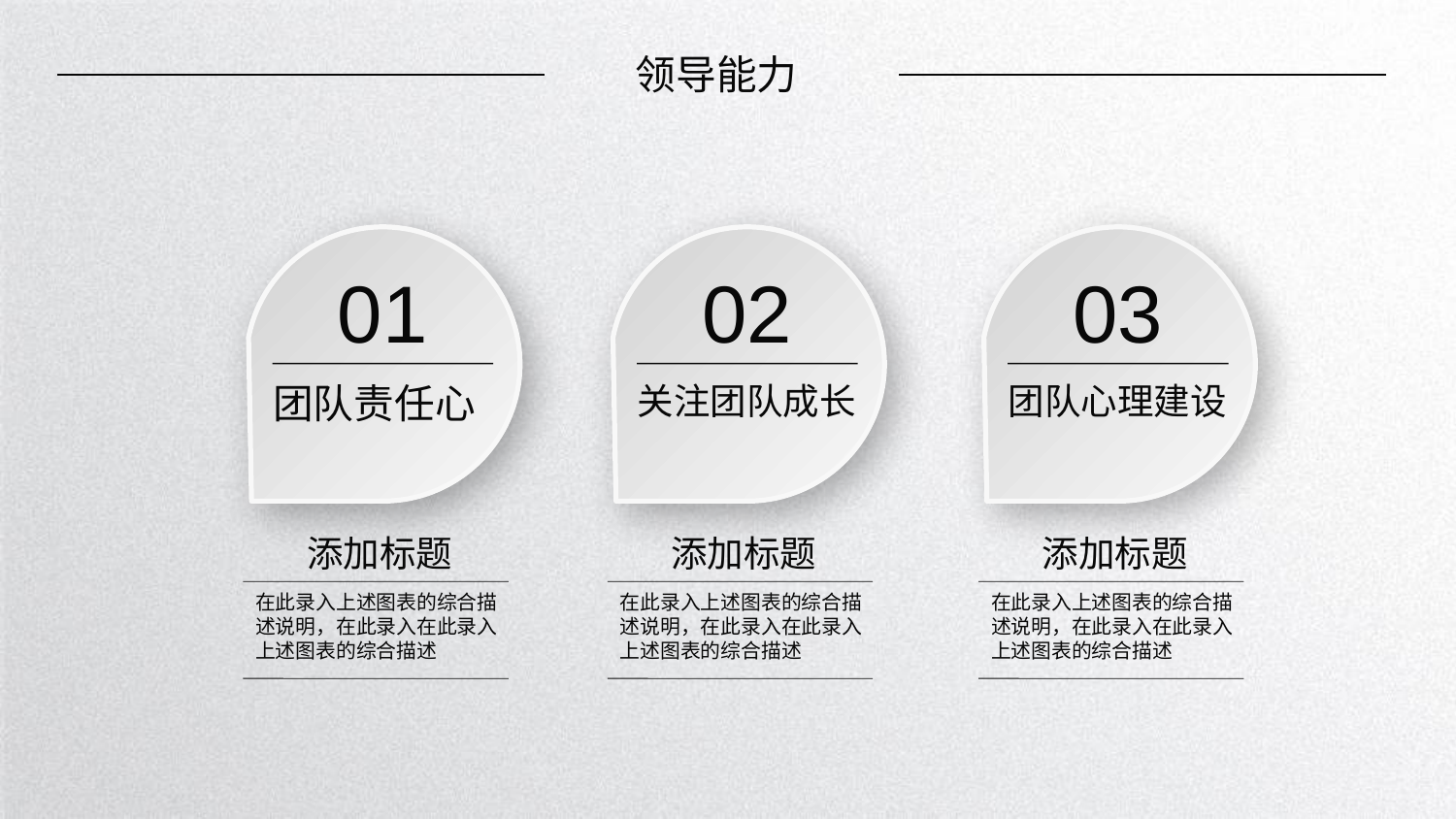

领导能力

01

团队责任心

02

关注团队成长

03

团队心理建设
添加标题
添加标题
添加标题

在此录入上述图表的综合描述说明，在此录入在此录入上述图表的综合描述

在此录入上述图表的综合描述说明，在此录入在此录入上述图表的综合描述

在此录入上述图表的综合描述说明，在此录入在此录入上述图表的综合描述

延时演讲文字，不用可删除